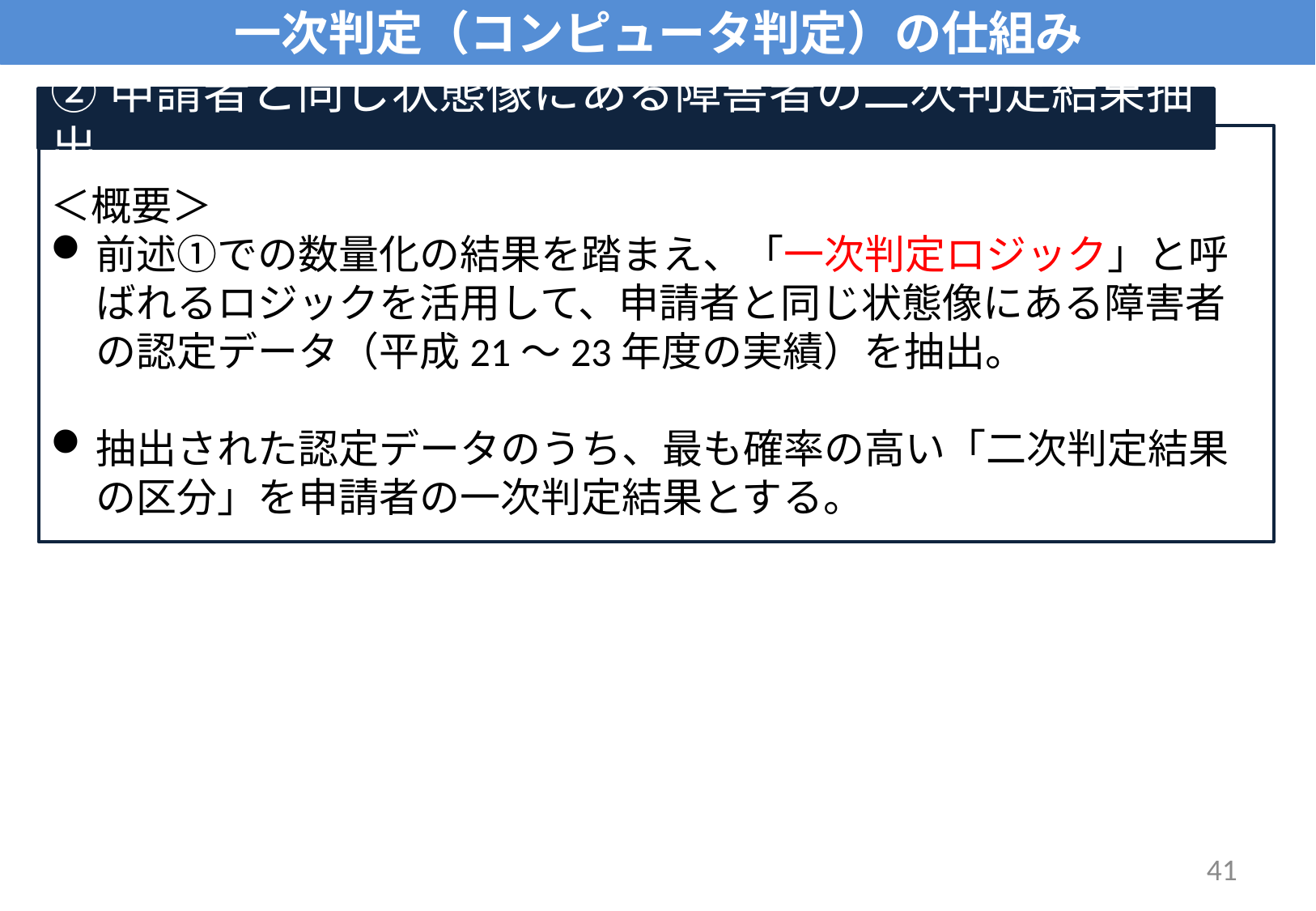

# 一次判定（コンピュータ判定）の仕組み
②申請者と同じ状態像にある障害者の二次判定結果抽出

＜概要＞
前述①での数量化の結果を踏まえ、「一次判定ロジック」と呼ばれるロジックを活用して、申請者と同じ状態像にある障害者の認定データ（平成21～23年度の実績）を抽出。

抽出された認定データのうち、最も確率の高い「二次判定結果の区分」を申請者の一次判定結果とする。

41